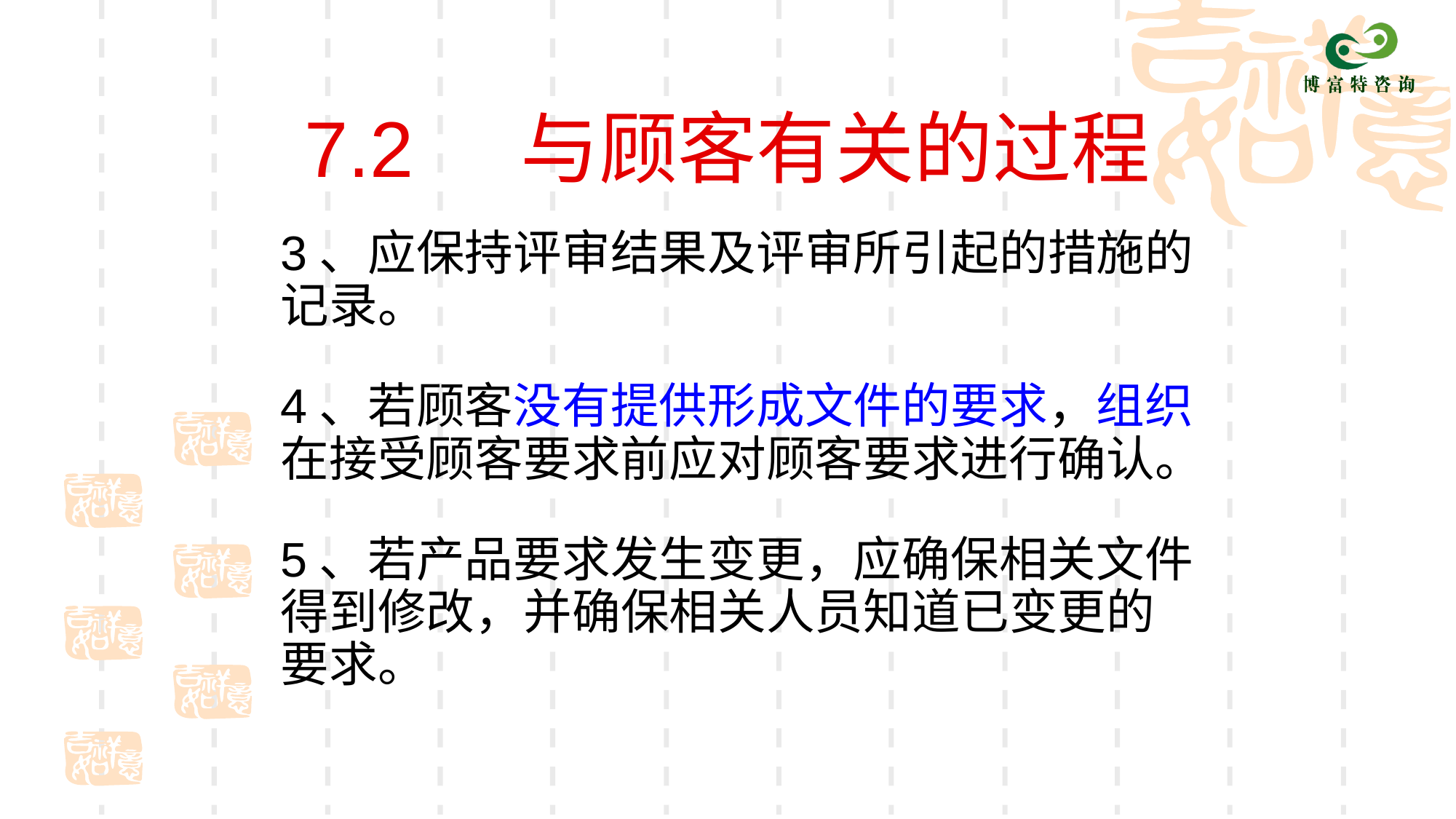

# 7.2    与顾客有关的过程
	3、应保持评审结果及评审所引起的措施的记录。

	4、若顾客没有提供形成文件的要求，组织在接受顾客要求前应对顾客要求进行确认。

	5、若产品要求发生变更，应确保相关文件得到修改，并确保相关人员知道已变更的要求。